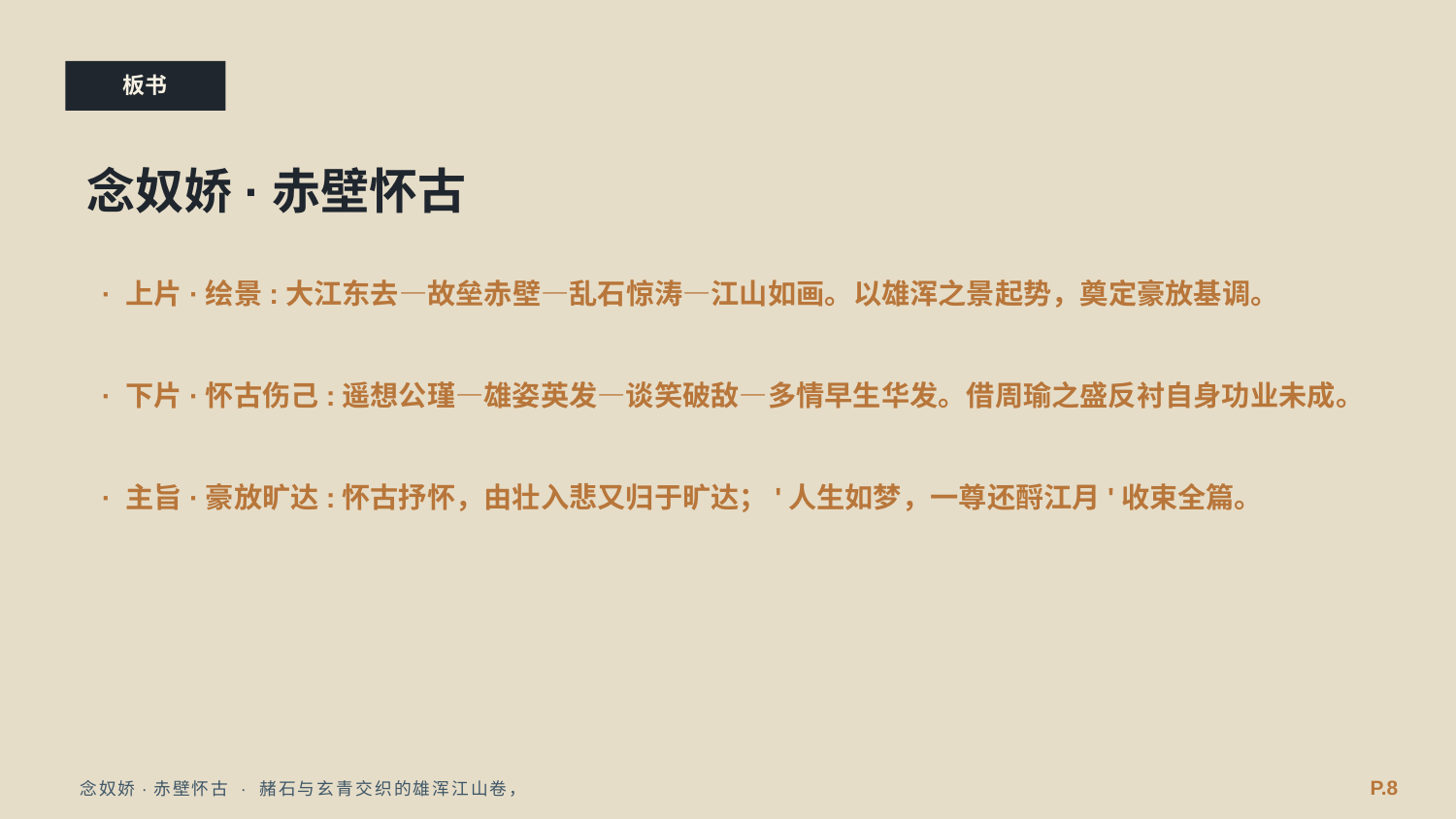

板书

念奴娇·赤壁怀古
· 上片·绘景:大江东去—故垒赤壁—乱石惊涛—江山如画。以雄浑之景起势，奠定豪放基调。
· 下片·怀古伤己:遥想公瑾—雄姿英发—谈笑破敌—多情早生华发。借周瑜之盛反衬自身功业未成。
· 主旨·豪放旷达:怀古抒怀，由壮入悲又归于旷达；'人生如梦，一尊还酹江月'收束全篇。
P.8
念奴娇·赤壁怀古 · 赭石与玄青交织的雄浑江山卷，